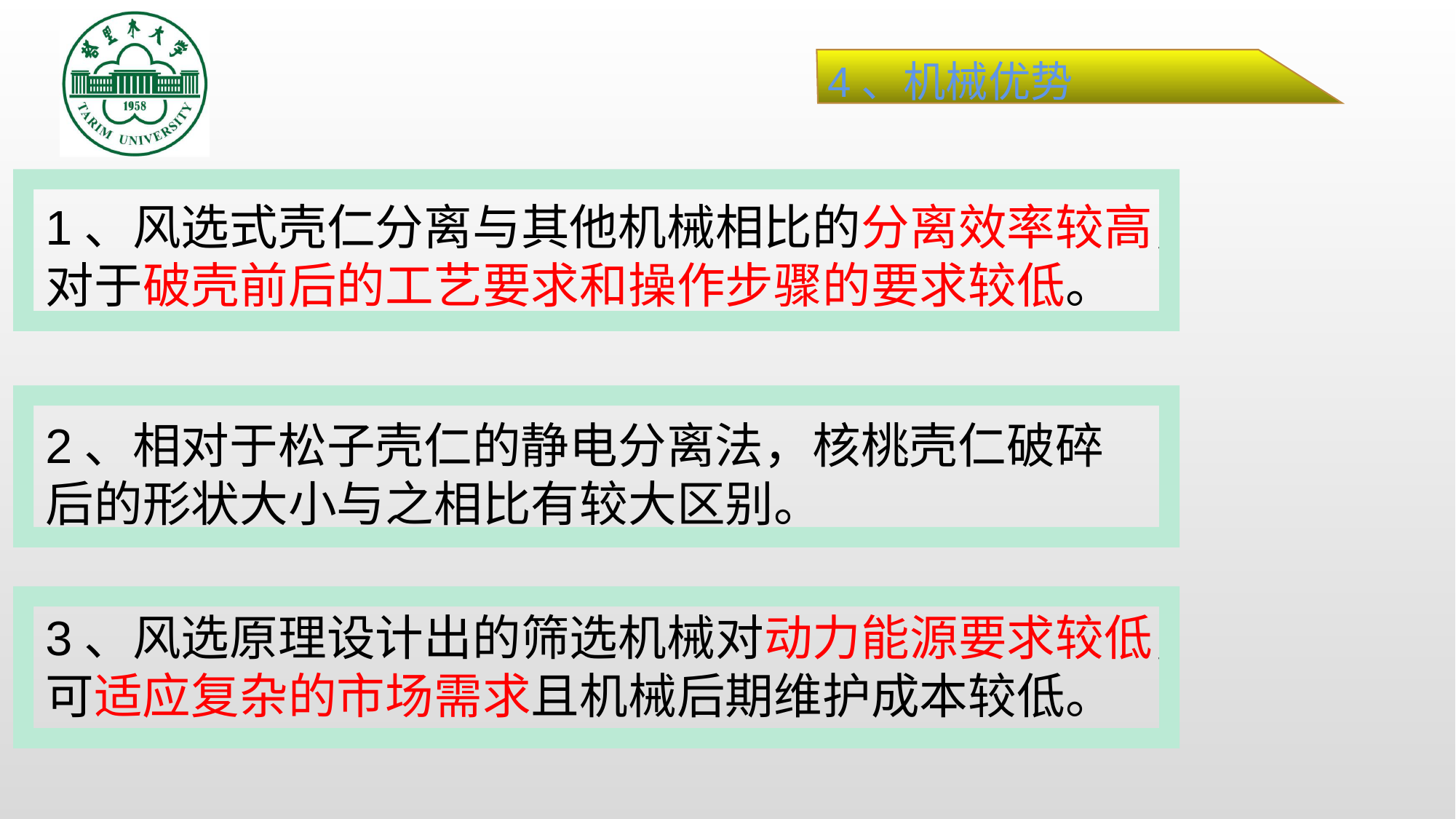

4、机械优势

1、风选式壳仁分离与其他机械相比的分离效率较高，对于破壳前后的工艺要求和操作步骤的要求较低。

2、相对于松子壳仁的静电分离法，核桃壳仁破碎后的形状大小与之相比有较大区别。

3、风选原理设计出的筛选机械对动力能源要求较低，可适应复杂的市场需求且机械后期维护成本较低。